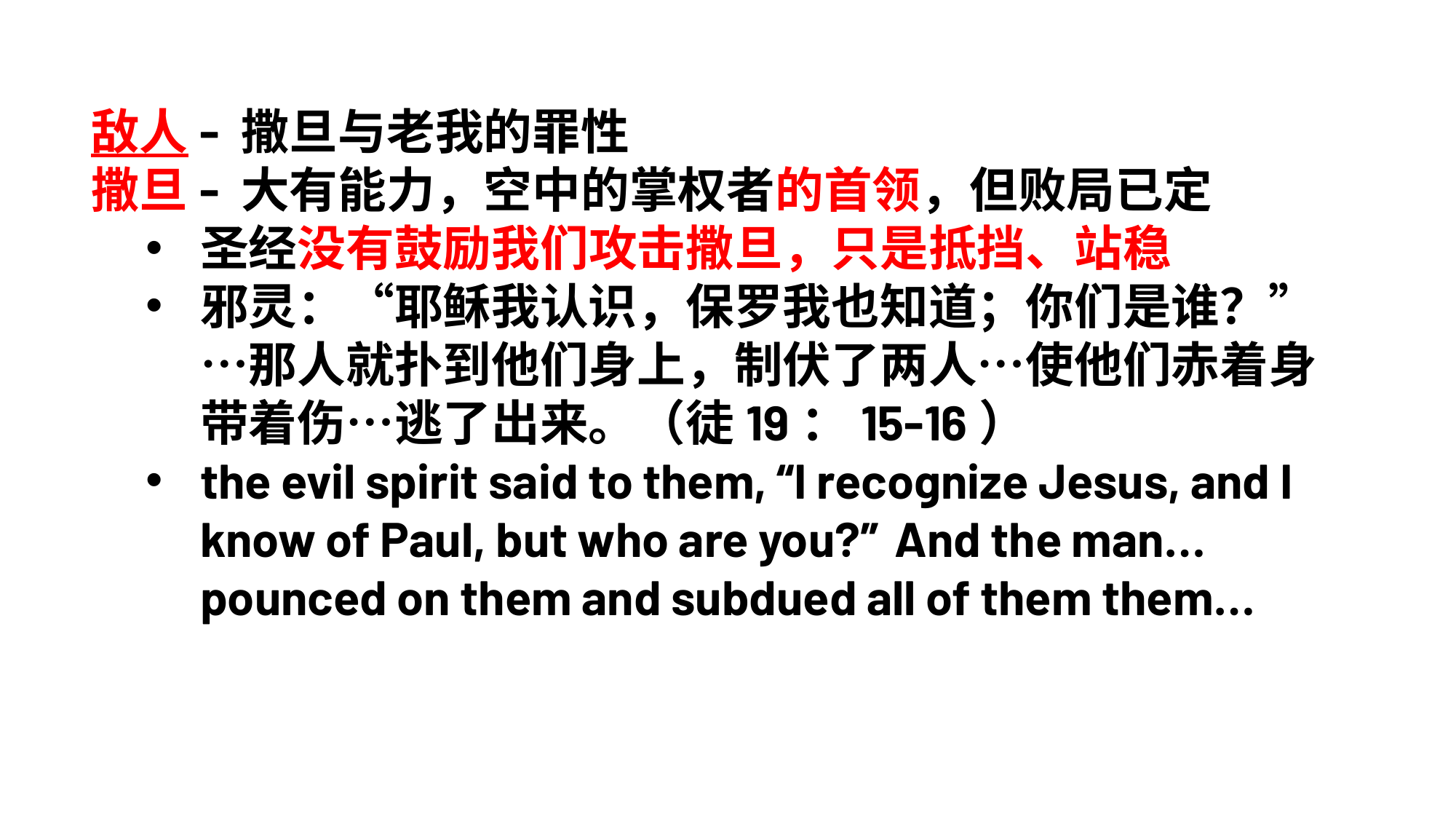

敌人- 撒旦与老我的罪性
撒旦- 大有能力，空中的掌权者的首领，但败局已定
圣经没有鼓励我们攻击撒旦，只是抵挡、站稳
邪灵：“耶稣我认识，保罗我也知道；你们是谁？” …那人就扑到他们身上，制伏了两人…使他们赤着身带着伤…逃了出来。（徒19：15-16）
the evil spirit said to them, “I recognize Jesus, and I know of Paul, but who are you?”  And the man… pounced on them and subdued all of them them…